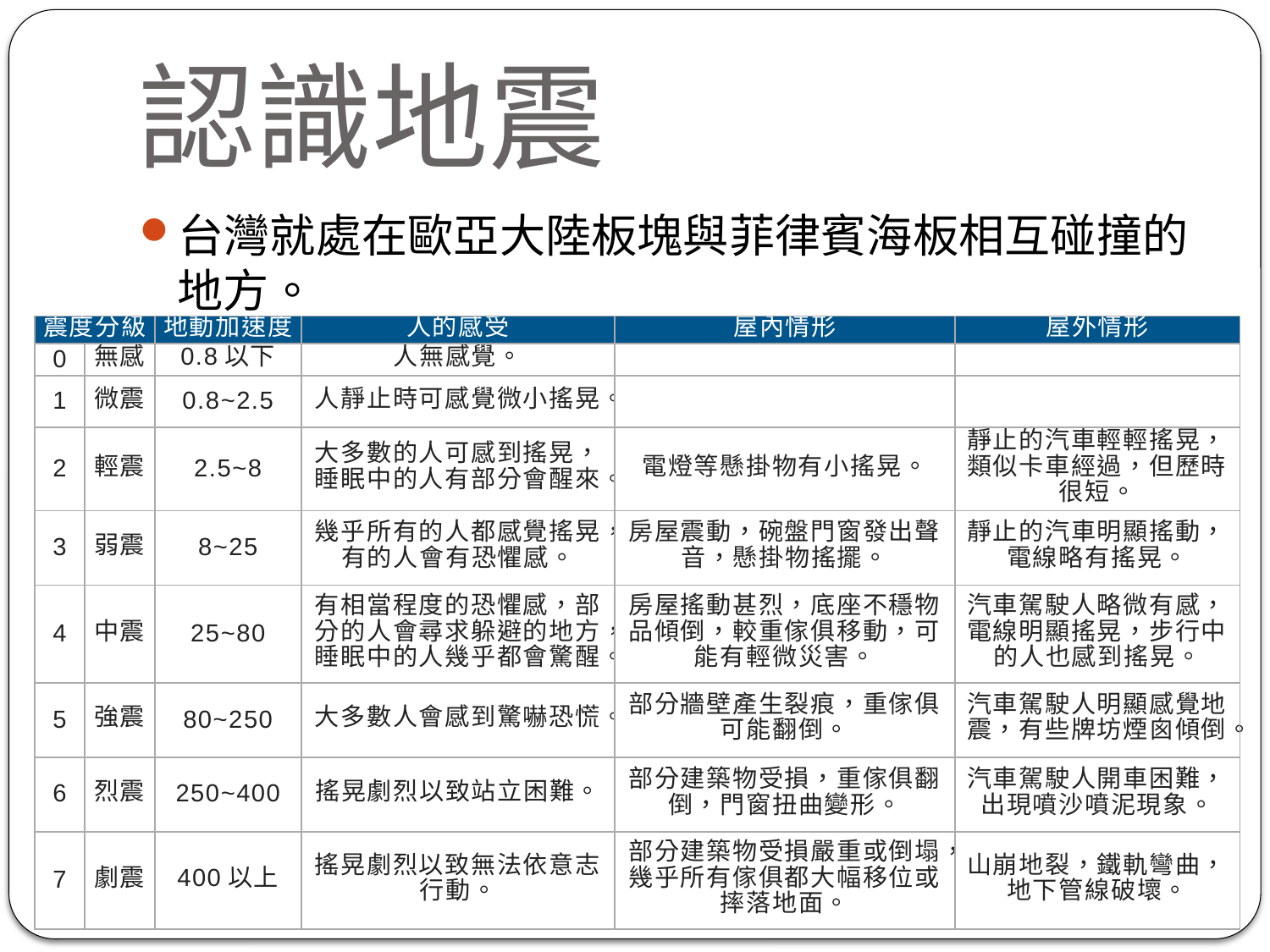

# 認識地震
台灣就處在歐亞大陸板塊與菲律賓海板相互碰撞的地方。
| 震度分級 |  | 地動加速度 | 人的感受 | 屋內情形 | 屋外情形 |
| --- | --- | --- | --- | --- | --- |
| 0 | 無感 | 0.8以下 | 人無感覺。 |  |  |
| 1 | 微震 | 0.8~2.5 | 人靜止時可感覺微小搖晃。 |  |  |
| 2 | 輕震 | 2.5~8 | 大多數的人可感到搖晃，睡眠中的人有部分會醒來。 | 電燈等懸掛物有小搖晃。 | 靜止的汽車輕輕搖晃，類似卡車經過，但歷時很短。 |
| 3 | 弱震 | 8~25 | 幾乎所有的人都感覺搖晃，有的人會有恐懼感。 | 房屋震動，碗盤門窗發出聲音，懸掛物搖擺。 | 靜止的汽車明顯搖動，電線略有搖晃。 |
| 4 | 中震 | 25~80 | 有相當程度的恐懼感，部分的人會尋求躲避的地方，睡眠中的人幾乎都會驚醒。 | 房屋搖動甚烈，底座不穩物品傾倒，較重傢俱移動，可能有輕微災害。 | 汽車駕駛人略微有感，電線明顯搖晃，步行中的人也感到搖晃。 |
| 5 | 強震 | 80~250 | 大多數人會感到驚嚇恐慌。 | 部分牆壁產生裂痕，重傢俱可能翻倒。 | 汽車駕駛人明顯感覺地震，有些牌坊煙囪傾倒。 |
| 6 | 烈震 | 250~400 | 搖晃劇烈以致站立困難。 | 部分建築物受損，重傢俱翻倒，門窗扭曲變形。 | 汽車駕駛人開車困難，出現噴沙噴泥現象。 |
| 7 | 劇震 | 400以上 | 搖晃劇烈以致無法依意志行動。 | 部分建築物受損嚴重或倒塌，幾乎所有傢俱都大幅移位或摔落地面。 | 山崩地裂，鐵軌彎曲，地下管線破壞。 |